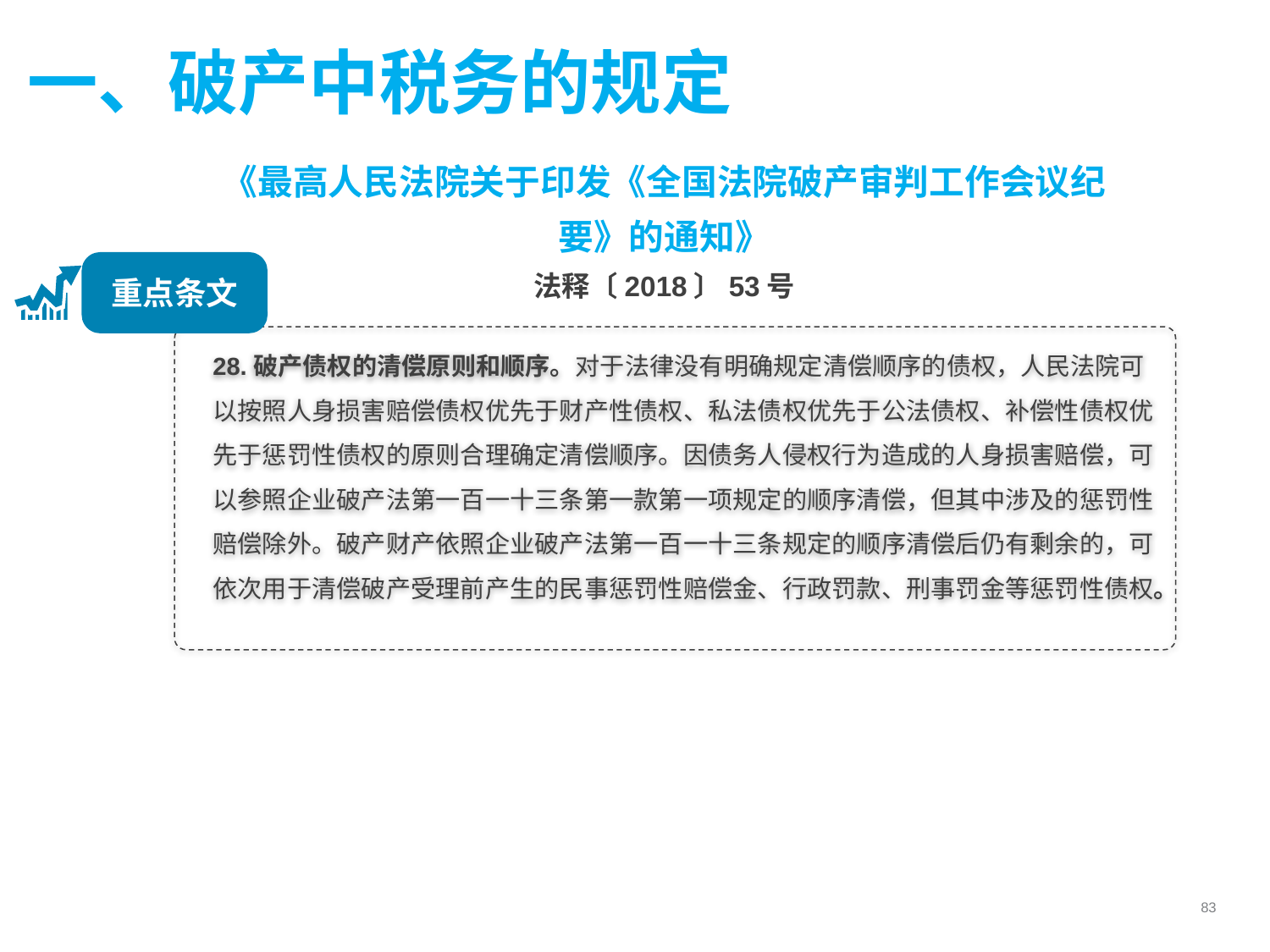

一、破产中税务的规定

《最高人民法院关于印发《全国法院破产审判工作会议纪要》的通知》
法释〔2018〕53号
重点条文

28.破产债权的清偿原则和顺序。对于法律没有明确规定清偿顺序的债权，人民法院可以按照人身损害赔偿债权优先于财产性债权、私法债权优先于公法债权、补偿性债权优先于惩罚性债权的原则合理确定清偿顺序。因债务人侵权行为造成的人身损害赔偿，可以参照企业破产法第一百一十三条第一款第一项规定的顺序清偿，但其中涉及的惩罚性赔偿除外。破产财产依照企业破产法第一百一十三条规定的顺序清偿后仍有剩余的，可依次用于清偿破产受理前产生的民事惩罚性赔偿金、行政罚款、刑事罚金等惩罚性债权。

83